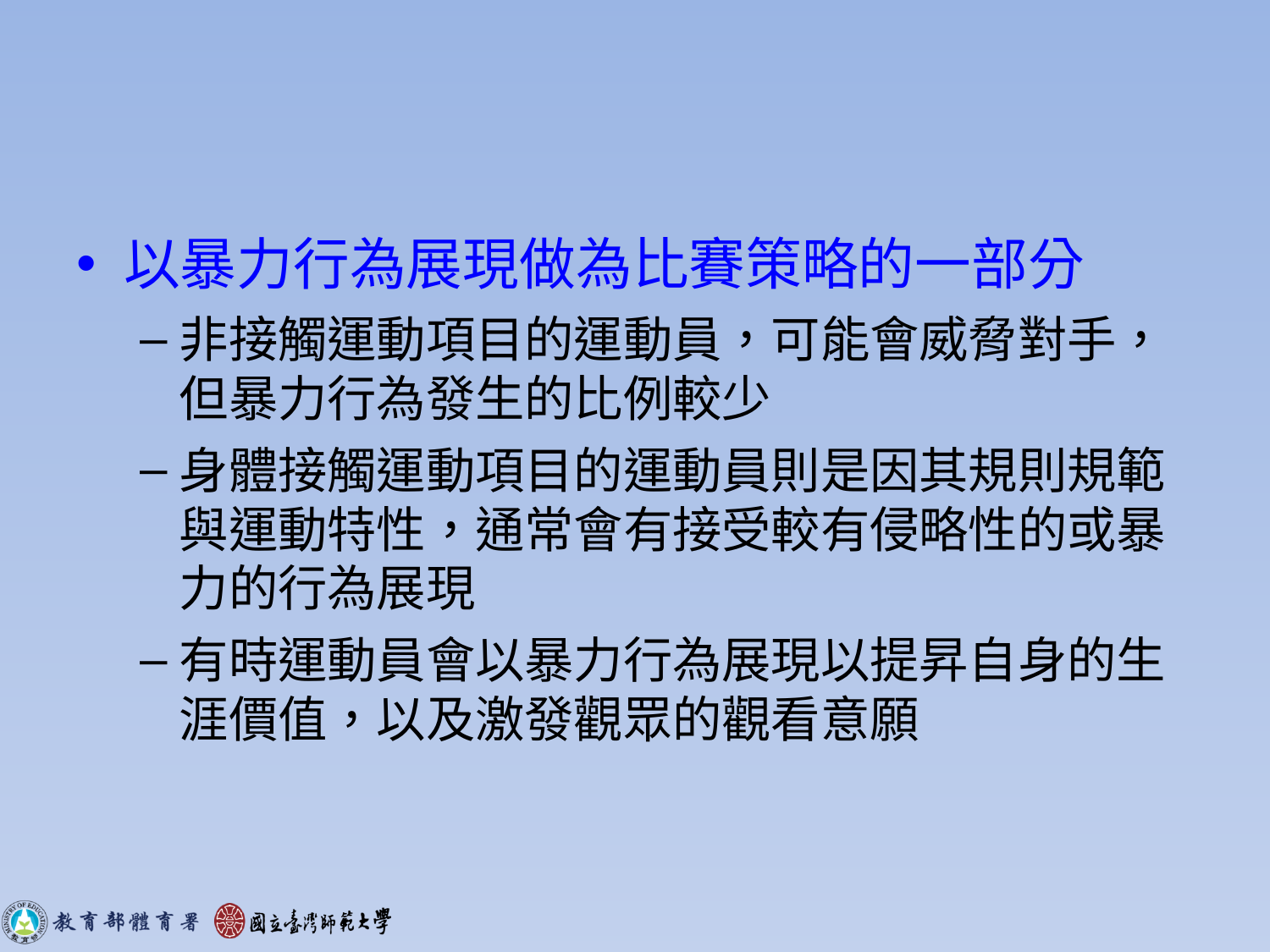

#
以暴力行為展現做為比賽策略的一部分
非接觸運動項目的運動員，可能會威脅對手，但暴力行為發生的比例較少
身體接觸運動項目的運動員則是因其規則規範與運動特性，通常會有接受較有侵略性的或暴力的行為展現
有時運動員會以暴力行為展現以提昇自身的生涯價值，以及激發觀眾的觀看意願